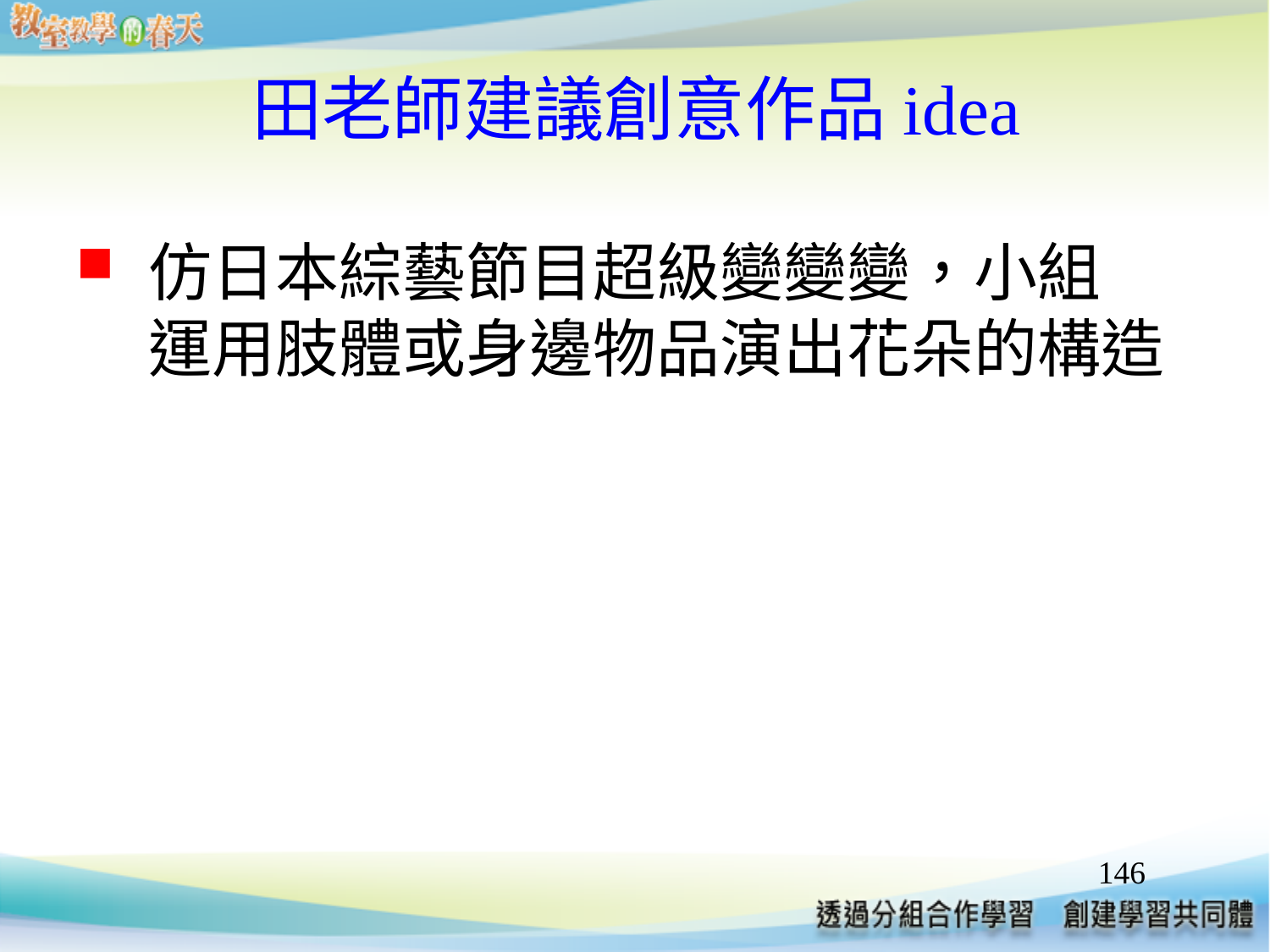

# 田老師建議創意作品idea
仿日本綜藝節目超級變變變，小組
運用肢體或身邊物品演出花朵的構造
146